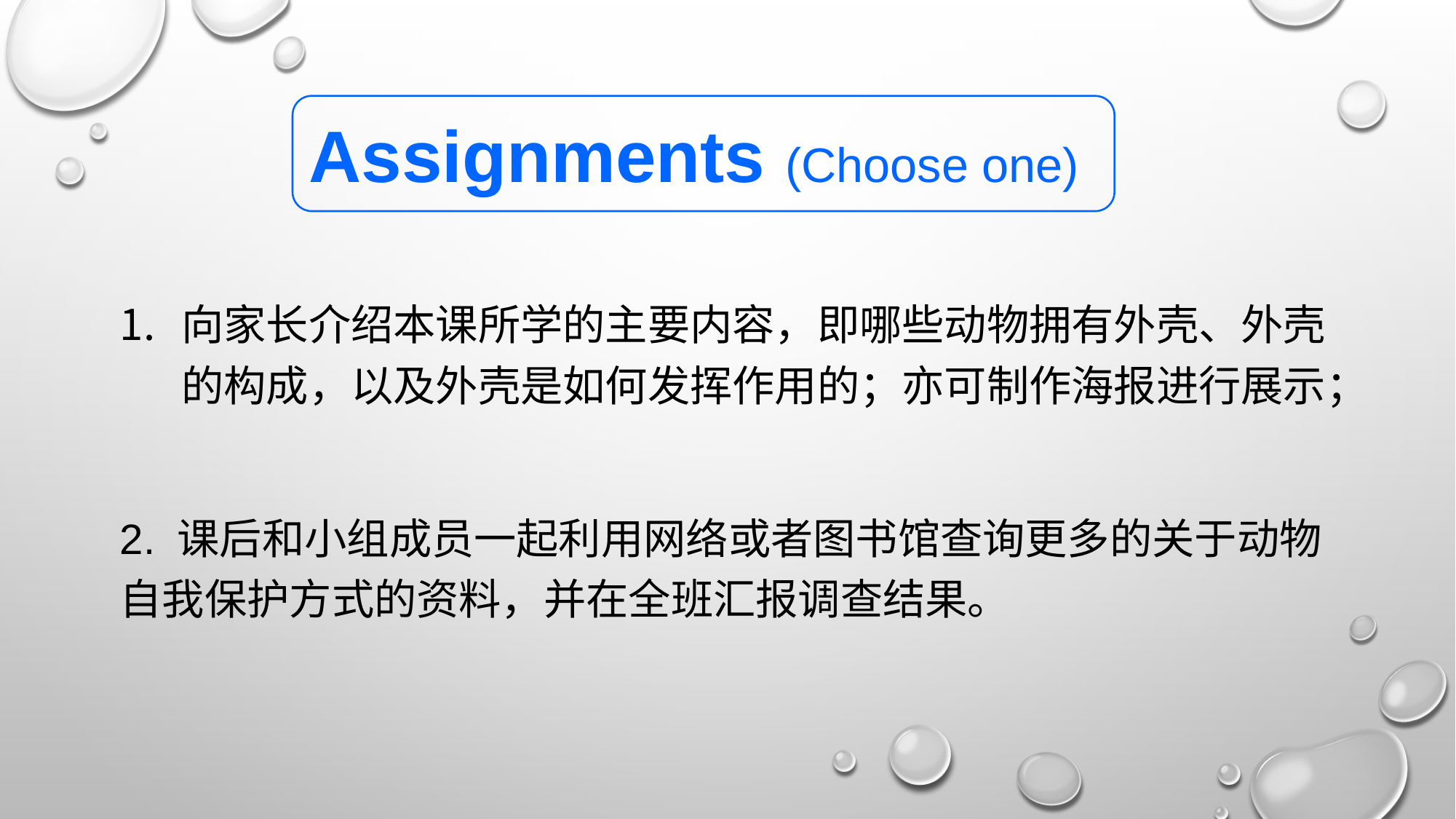

Assignments (Choose one)
向家长介绍本课所学的主要内容，即哪些动物拥有外壳、外壳的构成，以及外壳是如何发挥作用的；亦可制作海报进行展示；

2. 课后和小组成员一起利用网络或者图书馆查询更多的关于动物自我保护方式的资料，并在全班汇报调查结果。